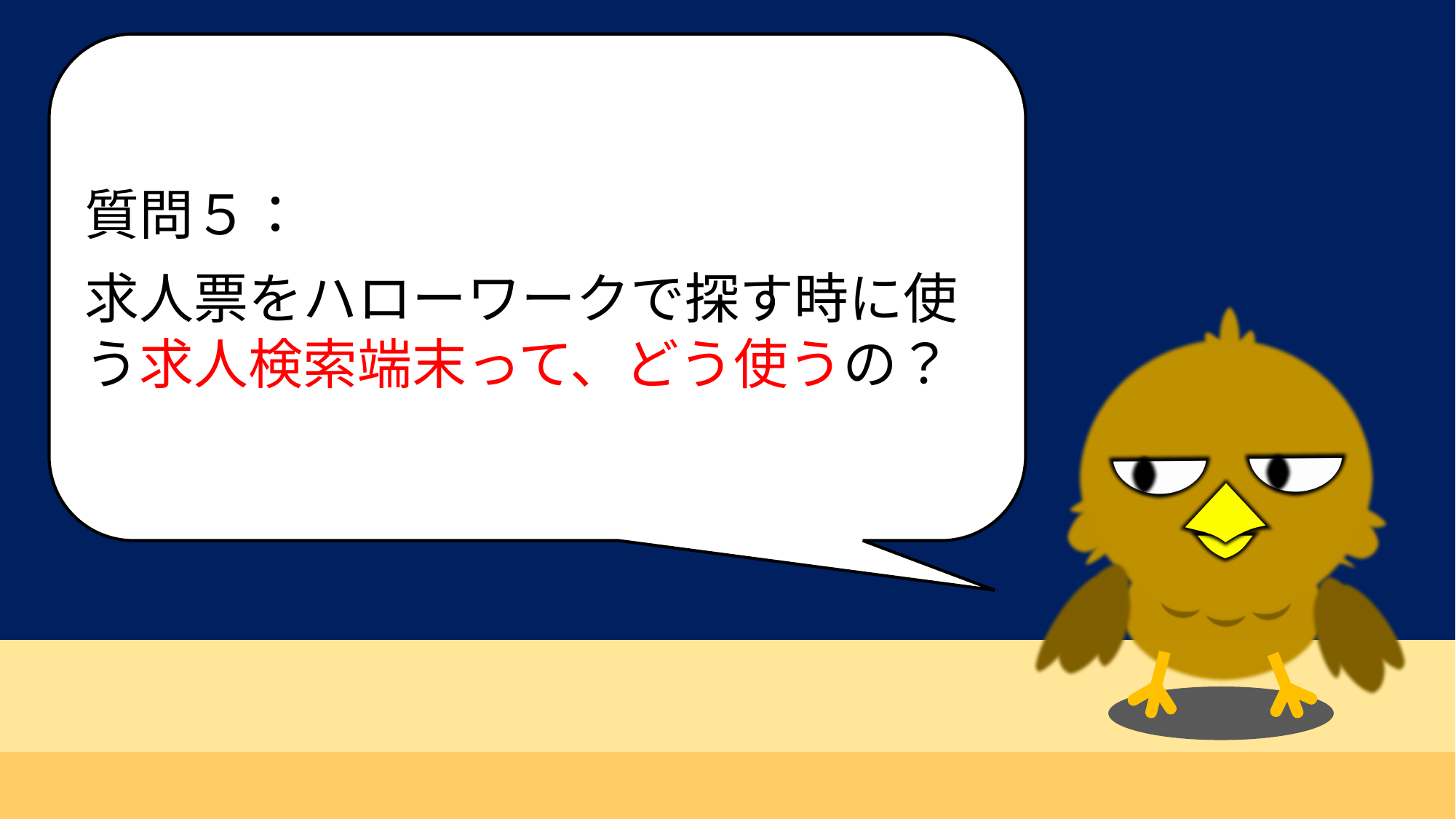

質問５：

求人票をハローワークで探す時に使う求人検索端末って、どう使うの？